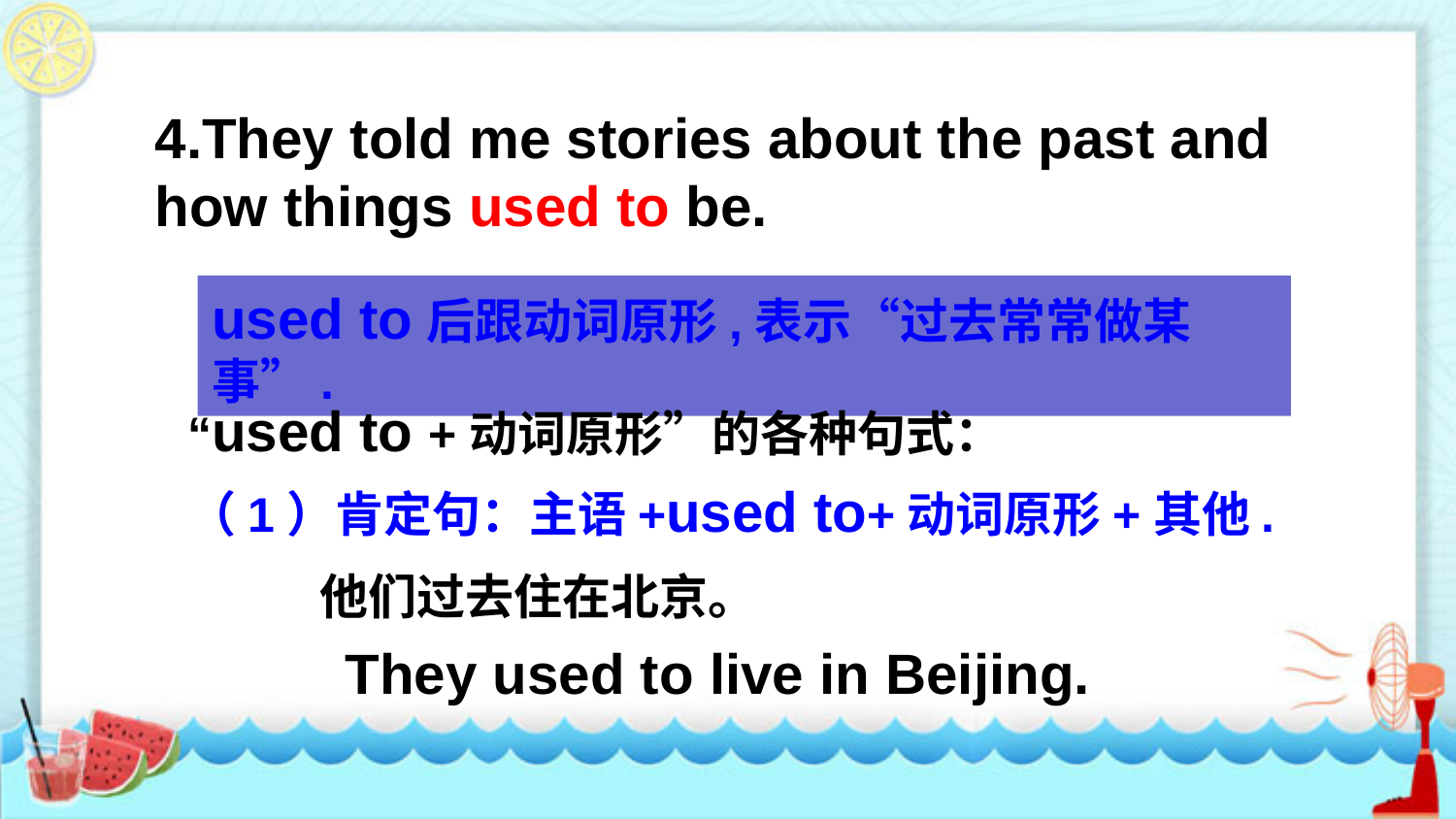

4.They told me stories about the past and how things used to be.
used to后跟动词原形,表示“过去常常做某事”.
“used to +动词原形”的各种句式：
（1）肯定句：主语+used to+动词原形+其他.
           他们过去住在北京。
          They used to live in Beijing.